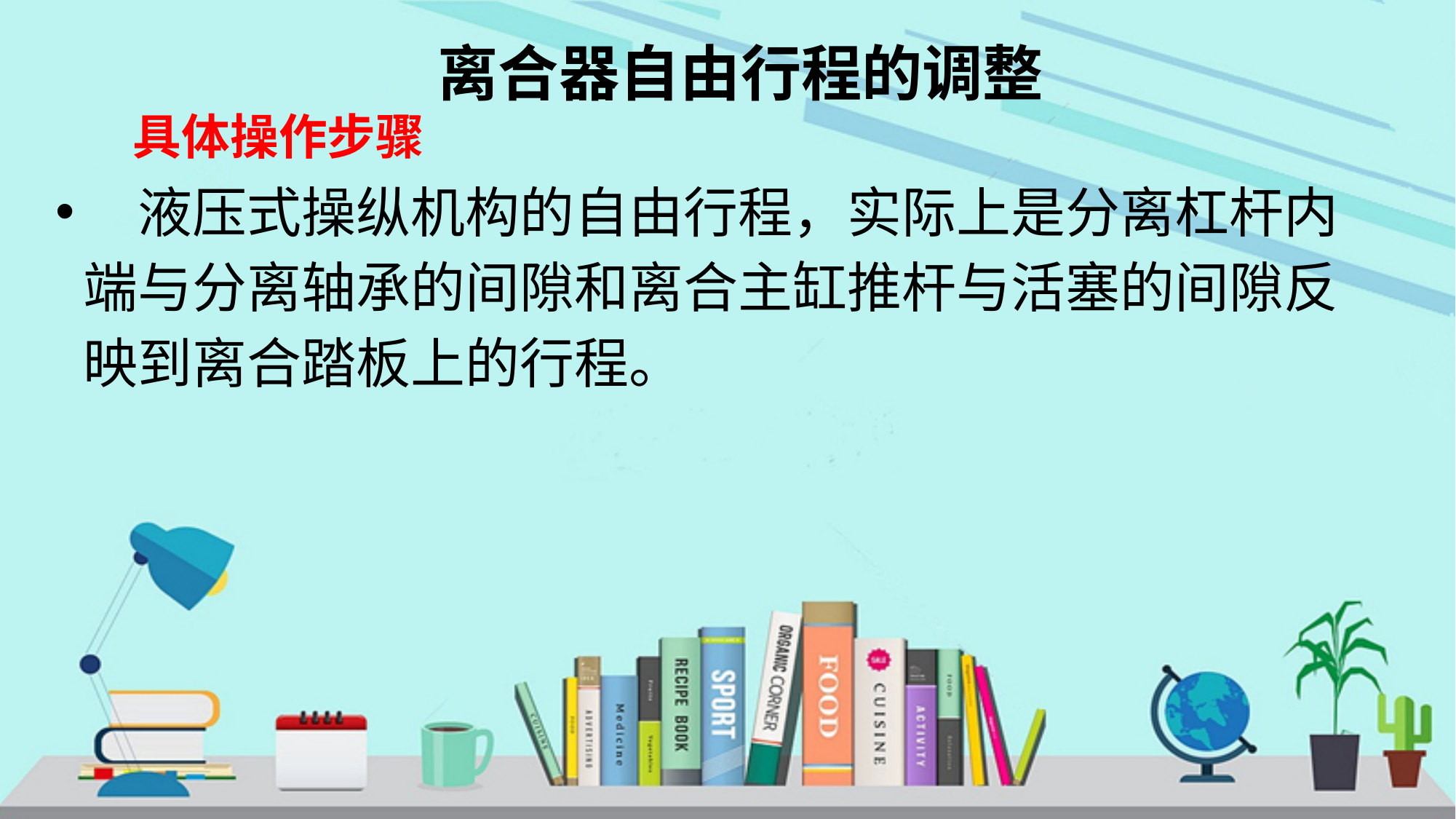

# 离合器自由行程的调整
具体操作步骤
　液压式操纵机构的自由行程，实际上是分离杠杆内端与分离轴承的间隙和离合主缸推杆与活塞的间隙反映到离合踏板上的行程。